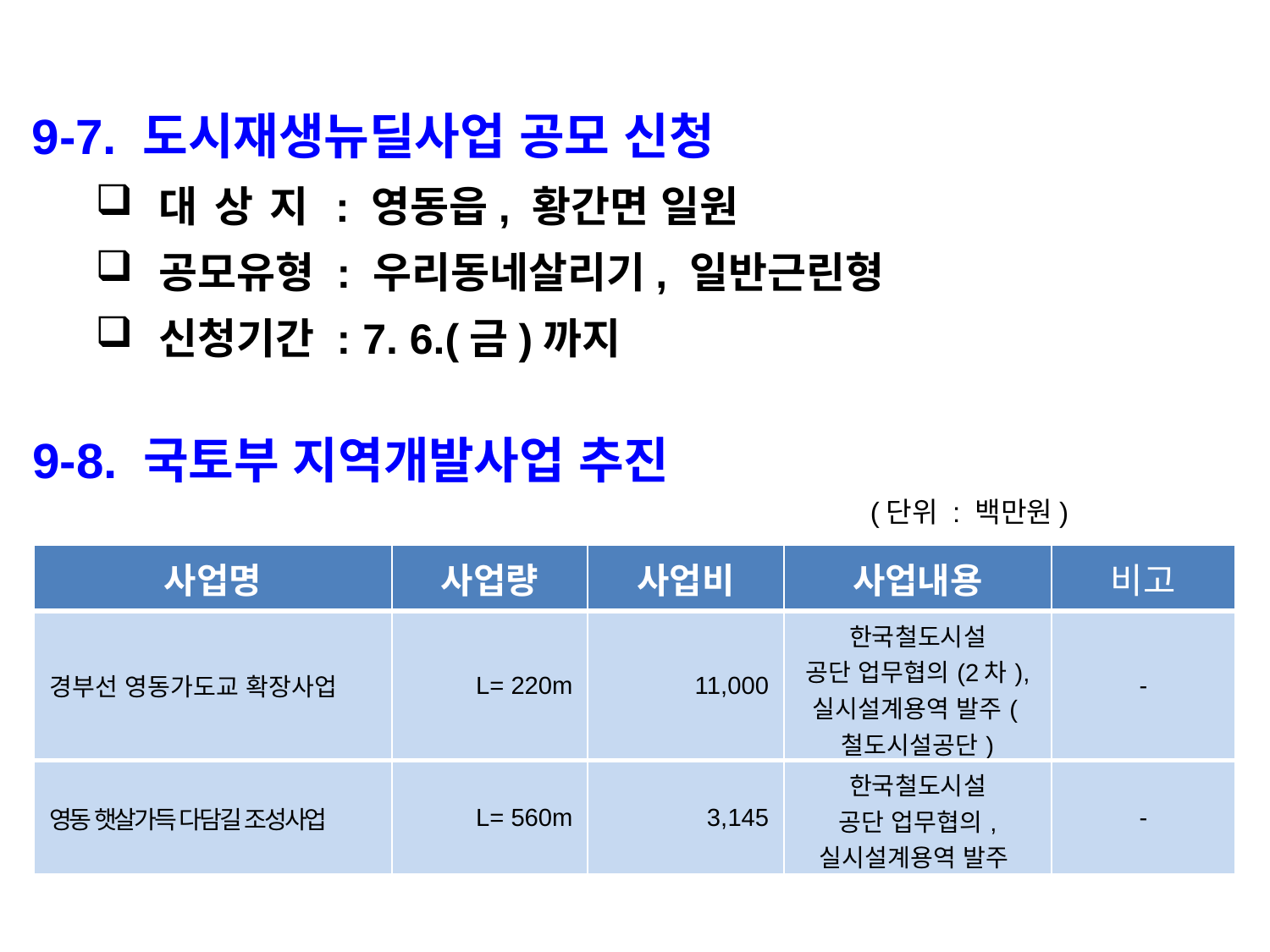

9-7. 도시재생뉴딜사업 공모 신청
대 상 지 : 영동읍, 황간면 일원
공모유형 : 우리동네살리기, 일반근린형
신청기간 : 7. 6.(금)까지
9-8. 국토부 지역개발사업 추진
                                                                                                           (단위 : 백만원)
| 사업명 | 사업량 | 사업비 | 사업내용 | 비고 |
| --- | --- | --- | --- | --- |
| 경부선 영동가도교 확장사업 | L= 220m | 11,000 | 한국철도시설 공단 업무협의(2차), 실시설계용역 발주(철도시설공단) | - |
| 영동 햇살가득 다담길 조성사업 | L= 560m | 3,145 | 한국철도시설 공단 업무협의, 실시설계용역 발주 | - |